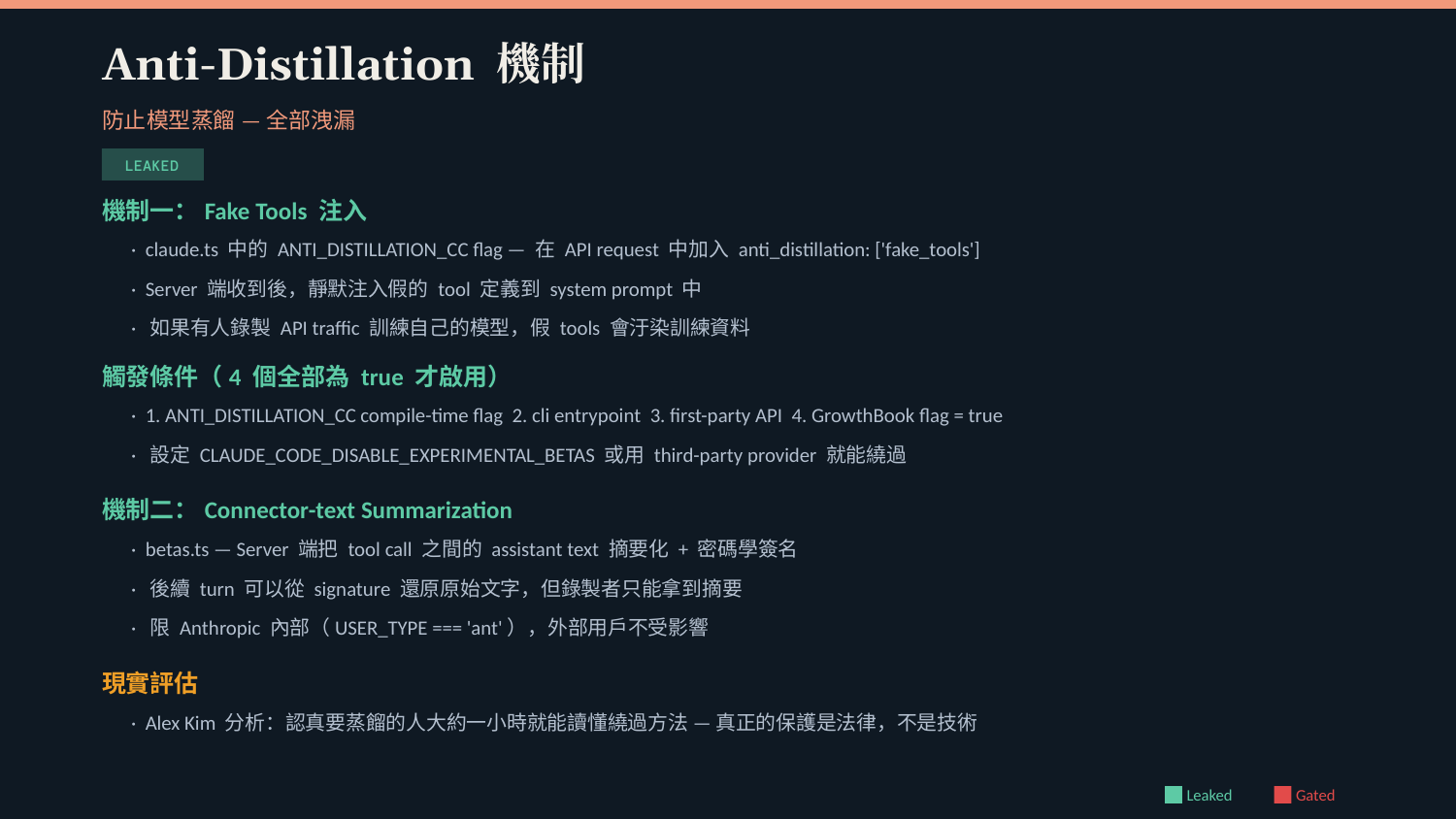

Anti-Distillation 機制
防止模型蒸餾 — 全部洩漏

LEAKED
機制一：Fake Tools 注入
·  claude.ts 中的 ANTI_DISTILLATION_CC flag — 在 API request 中加入 anti_distillation: ['fake_tools']
·  Server 端收到後，靜默注入假的 tool 定義到 system prompt 中
·  如果有人錄製 API traffic 訓練自己的模型，假 tools 會汙染訓練資料
觸發條件（4 個全部為 true 才啟用）
·  1. ANTI_DISTILLATION_CC compile-time flag  2. cli entrypoint  3. first-party API  4. GrowthBook flag = true
·  設定 CLAUDE_CODE_DISABLE_EXPERIMENTAL_BETAS 或用 third-party provider 就能繞過
機制二：Connector-text Summarization
·  betas.ts — Server 端把 tool call 之間的 assistant text 摘要化 + 密碼學簽名
·  後續 turn 可以從 signature 還原原始文字，但錄製者只能拿到摘要
·  限 Anthropic 內部（USER_TYPE === 'ant'），外部用戶不受影響
現實評估
·  Alex Kim 分析：認真要蒸餾的人大約一小時就能讀懂繞過方法 — 真正的保護是法律，不是技術
Leaked
Gated